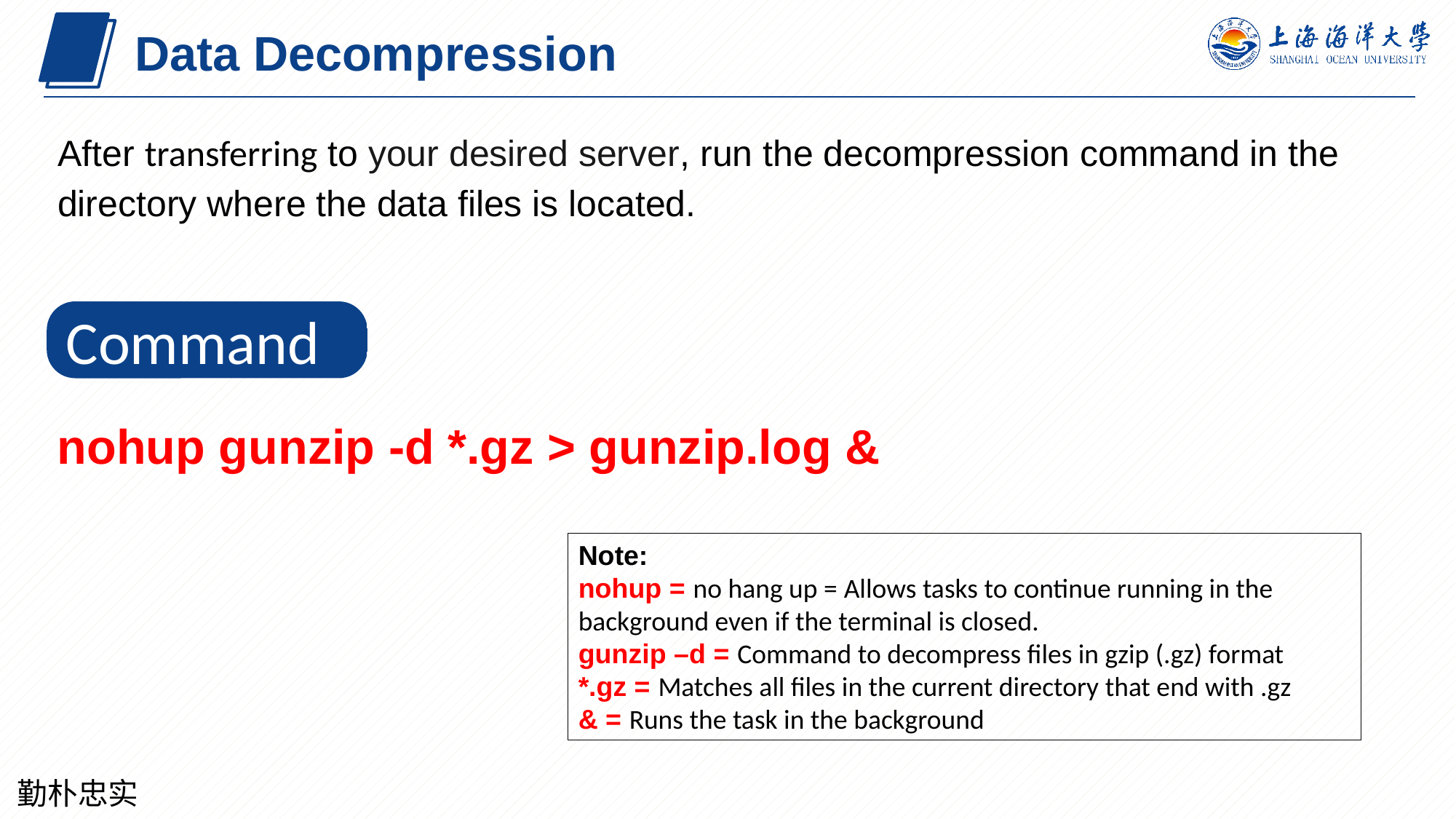

Data Decompression
After transferring to your desired server, run the decompression command in the directory where the data files is located.
请输入您的标题
Command
nohup gunzip -d *.gz > gunzip.log &
Note:
nohup = no hang up = Allows tasks to continue running in the background even if the terminal is closed.
gunzip –d = Command to decompress files in gzip (.gz) format
*.gz = Matches all files in the current directory that end with .gz
& = Runs the task in the background